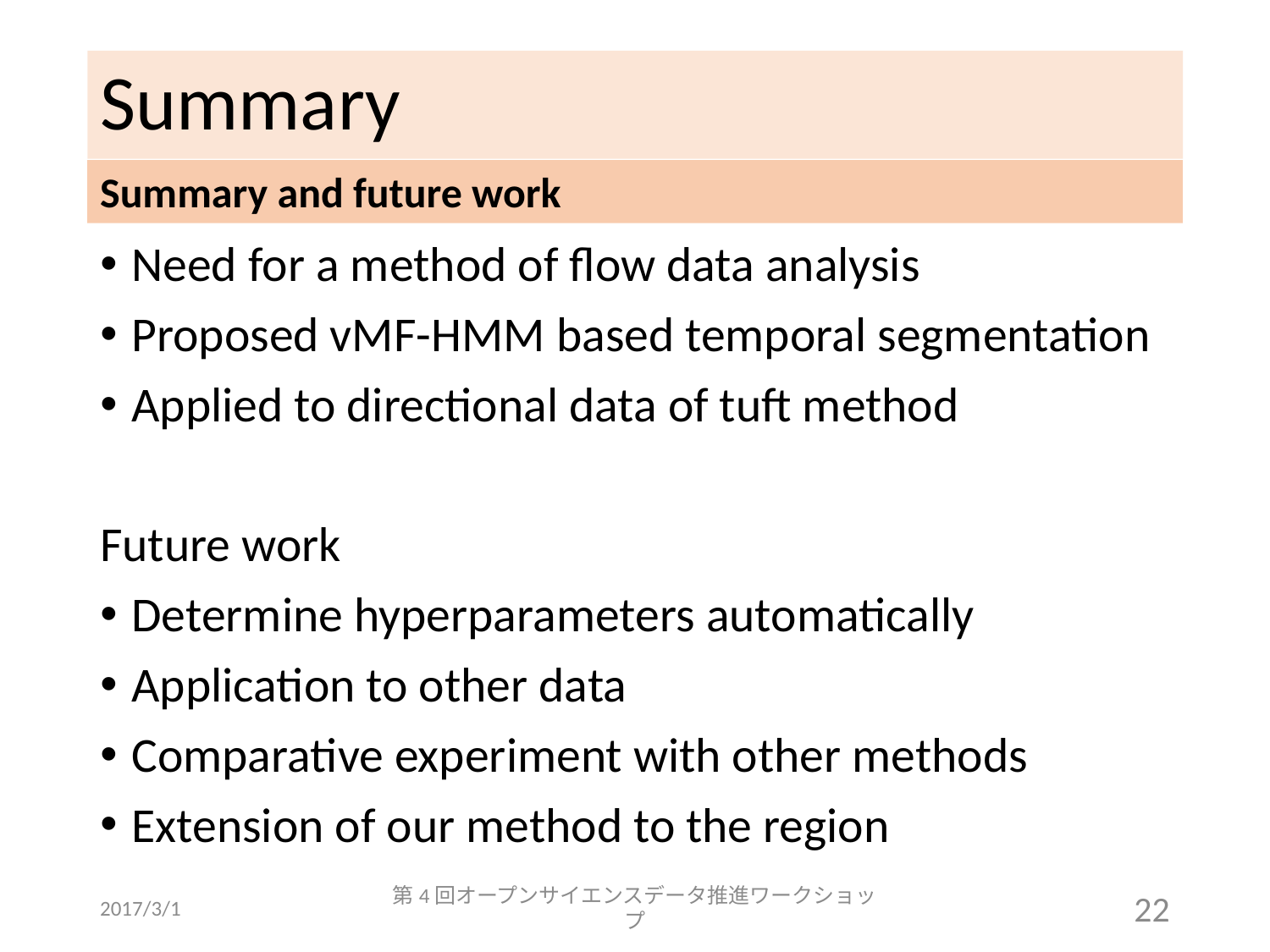

# Summary
Summary and future work
Need for a method of flow data analysis
Proposed vMF-HMM based temporal segmentation
Applied to directional data of tuft method

Future work
Determine hyperparameters automatically
Application to other data
Comparative experiment with other methods
Extension of our method to the region
2017/3/1
第4回オープンサイエンスデータ推進ワークショップ
22